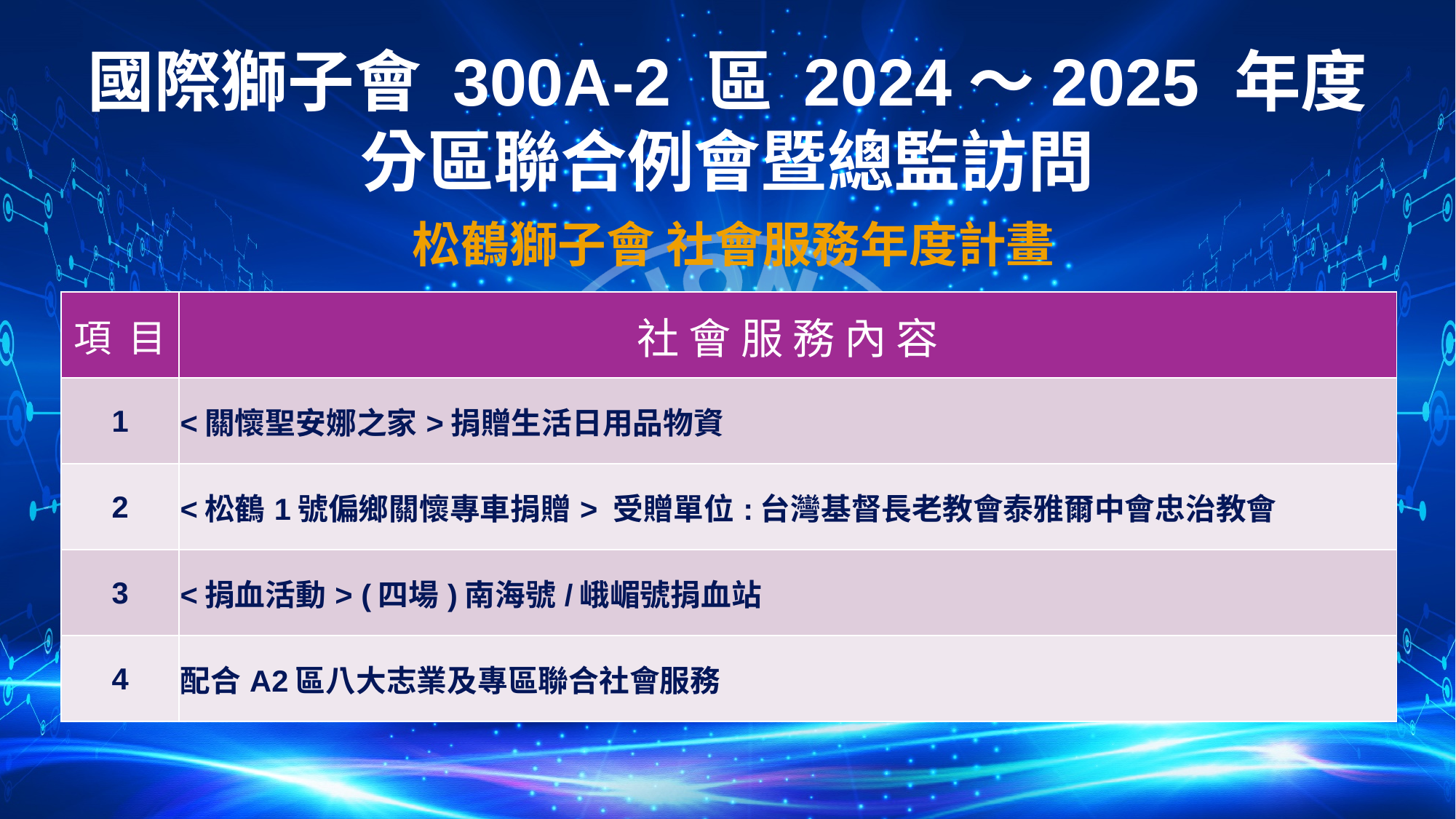

松鶴獅子會 社會服務年度計畫
| 項 目 | 社 會 服 務 內 容 |
| --- | --- |
| 1 | <關懷聖安娜之家>捐贈生活日用品物資 |
| 2 | <松鶴1號偏鄉關懷專車捐贈> 受贈單位:台灣基督長老教會泰雅爾中會忠治教會 |
| 3 | <捐血活動> (四場)南海號/峨嵋號捐血站 |
| 4 | 配合A2區八大志業及專區聯合社會服務 |